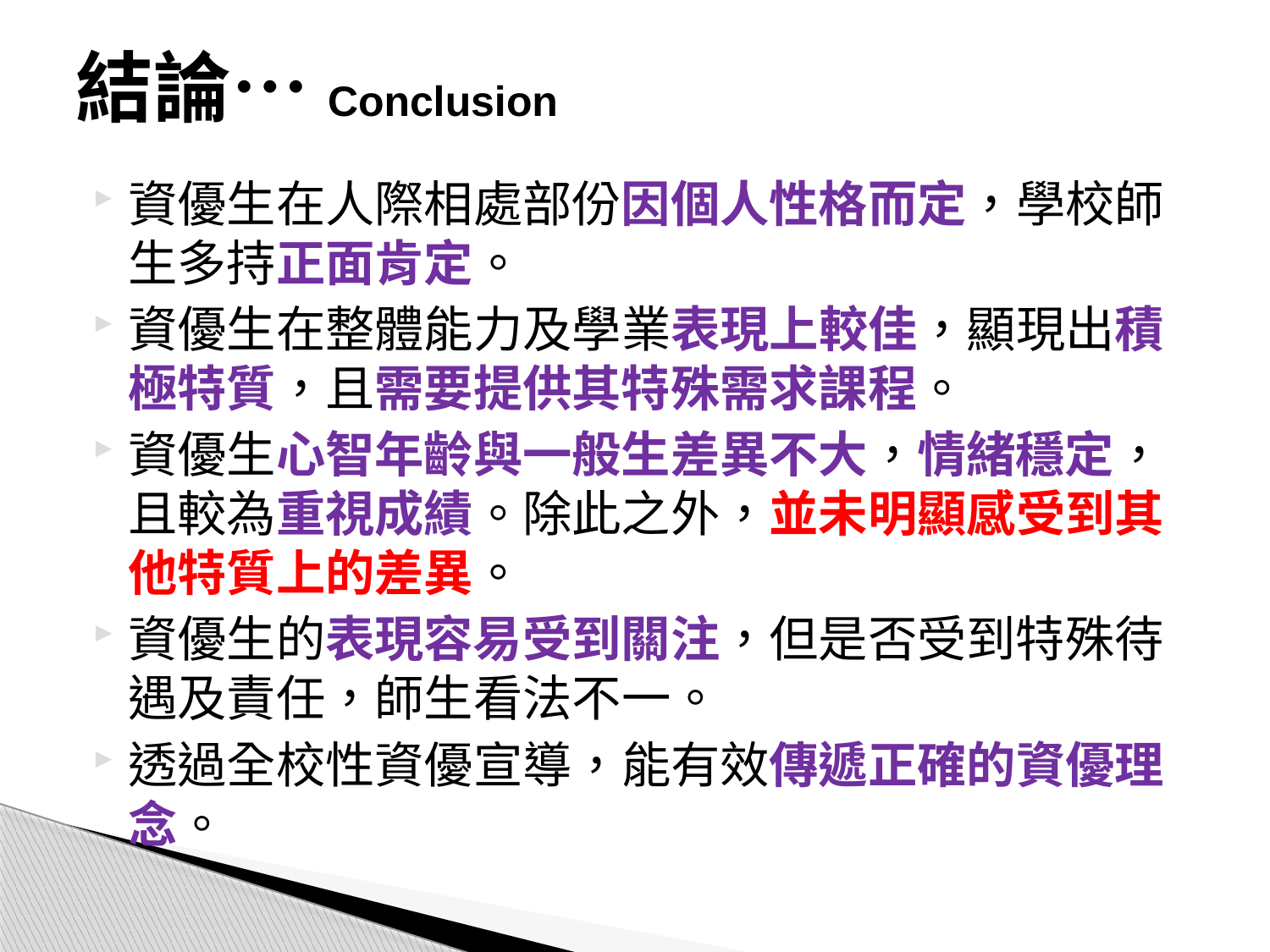

# 結論…Conclusion
資優生在人際相處部份因個人性格而定，學校師生多持正面肯定。
資優生在整體能力及學業表現上較佳，顯現出積極特質，且需要提供其特殊需求課程。
資優生心智年齡與一般生差異不大，情緒穩定，且較為重視成績。除此之外，並未明顯感受到其他特質上的差異。
資優生的表現容易受到關注，但是否受到特殊待遇及責任，師生看法不一。
透過全校性資優宣導，能有效傳遞正確的資優理念。